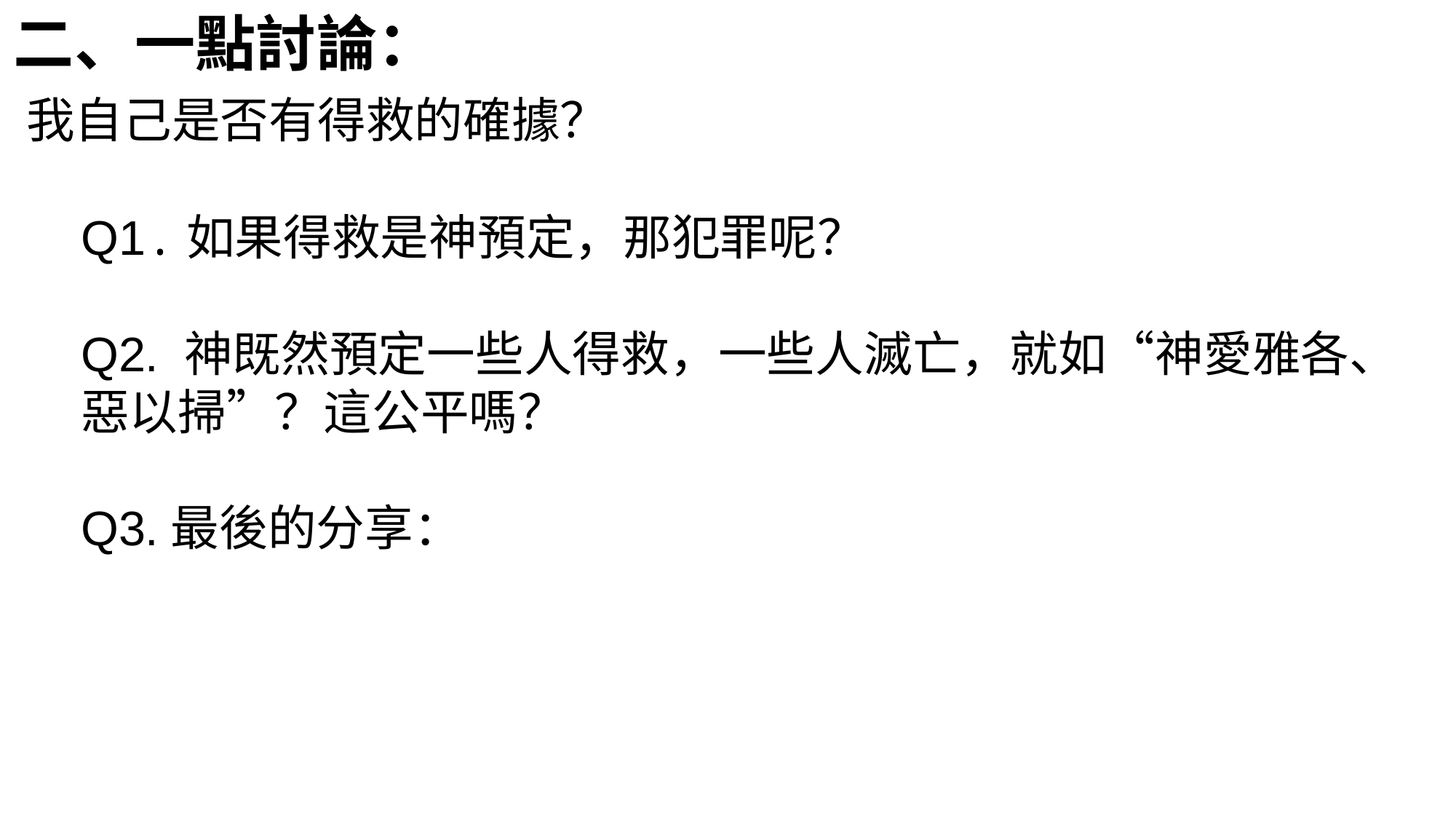

二、一點討論：
我自己是否有得救的確據？

Q1.如果得救是神預定，那犯罪呢？

Q2. 神既然預定一些人得救，一些人滅亡，就如“神愛雅各、惡以掃”？這公平嗎？

Q3.最後的分享：